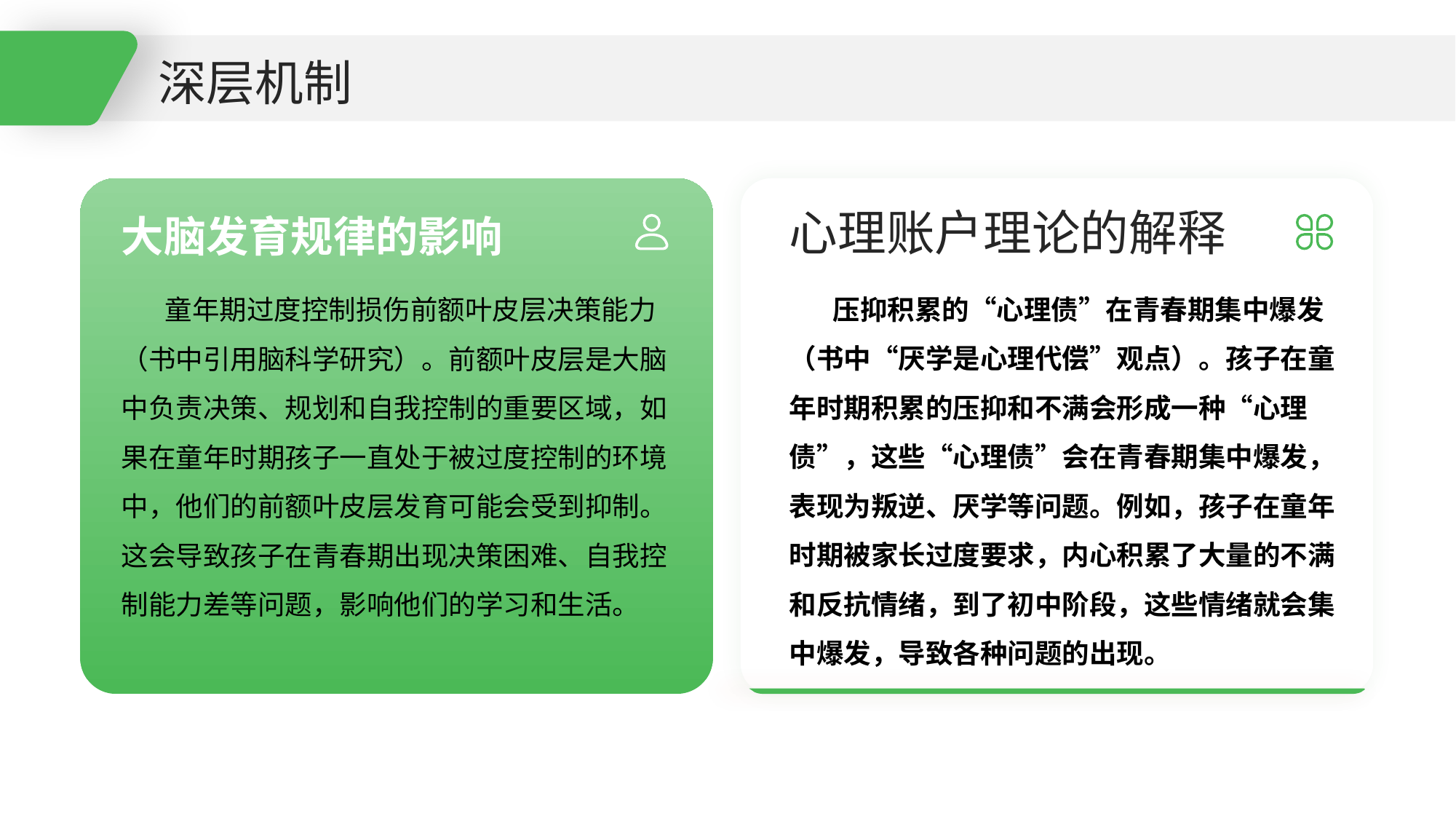

深层机制

大脑发育规律的影响
心理账户理论的解释

      压抑积累的“心理债”在青春期集中爆发（书中“厌学是心理代偿”观点）。孩子在童年时期积累的压抑和不满会形成一种“心理债”，这些“心理债”会在青春期集中爆发，表现为叛逆、厌学等问题。例如，孩子在童年时期被家长过度要求，内心积累了大量的不满和反抗情绪，到了初中阶段，这些情绪就会集中爆发，导致各种问题的出现。
      童年期过度控制损伤前额叶皮层决策能力（书中引用脑科学研究）。前额叶皮层是大脑中负责决策、规划和自我控制的重要区域，如果在童年时期孩子一直处于被过度控制的环境中，他们的前额叶皮层发育可能会受到抑制。这会导致孩子在青春期出现决策困难、自我控制能力差等问题，影响他们的学习和生活。